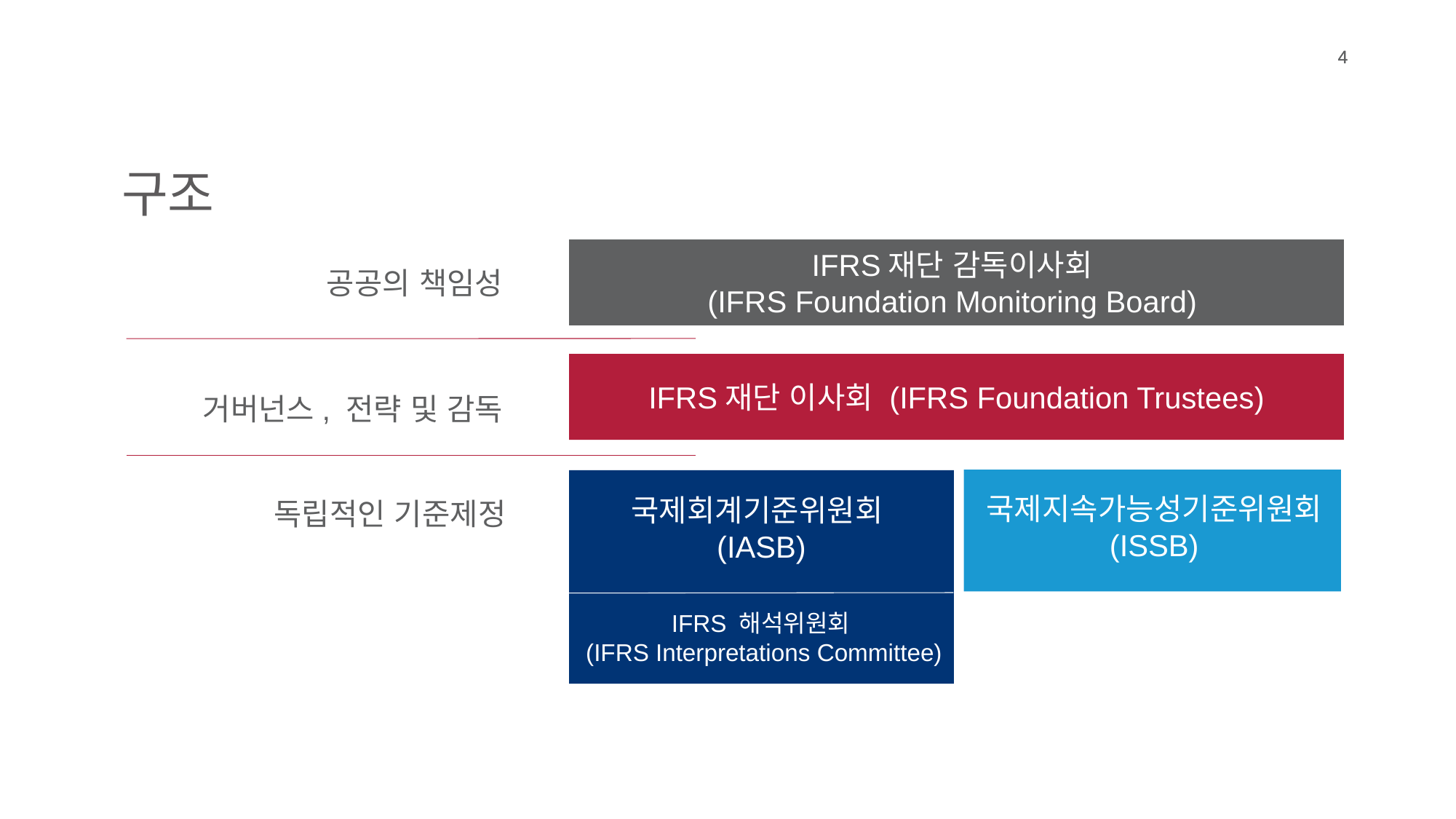

4
4
구조

IFRS재단 감독이사회
(IFRS Foundation Monitoring Board)
공공의 책임성
IFRS재단 이사회 (IFRS Foundation Trustees)
거버넌스, 전략 및 감독

국제지속가능성기준위원회 (ISSB)
독립적인 기준제정
국제회계기준위원회
(IASB)
IFRS 해석위원회
(IFRS Interpretations Committee)